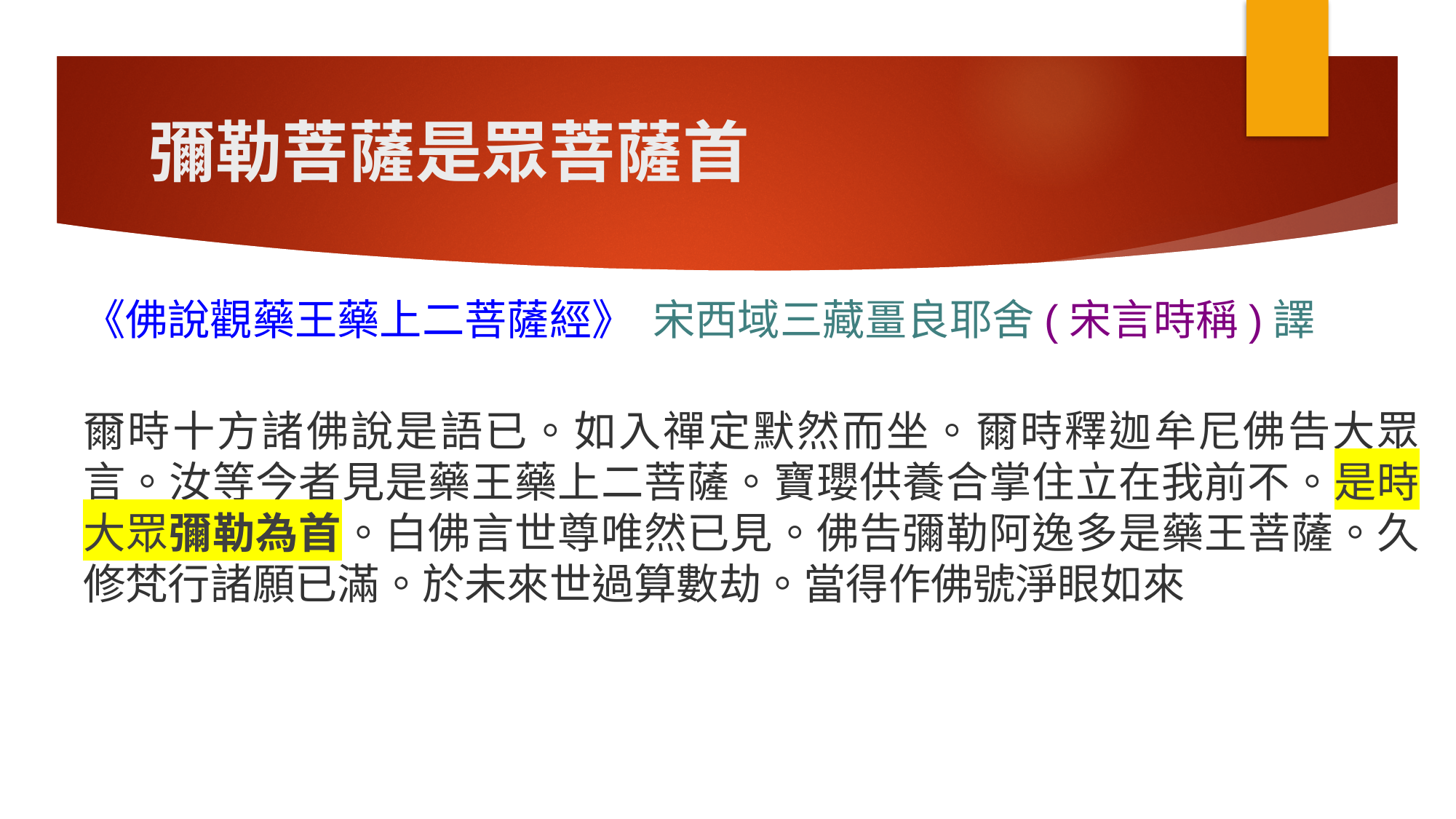

# 彌勒菩薩是眾菩薩首
《佛說觀藥王藥上二菩薩經》  宋西域三藏畺良耶舍(宋言時稱)譯
爾時十方諸佛說是語已。如入禪定默然而坐。爾時釋迦牟尼佛告大眾言。汝等今者見是藥王藥上二菩薩。寶瓔供養合掌住立在我前不。是時大眾彌勒為首。白佛言世尊唯然已見。佛告彌勒阿逸多是藥王菩薩。久修梵行諸願已滿。於未來世過算數劫。當得作佛號淨眼如來